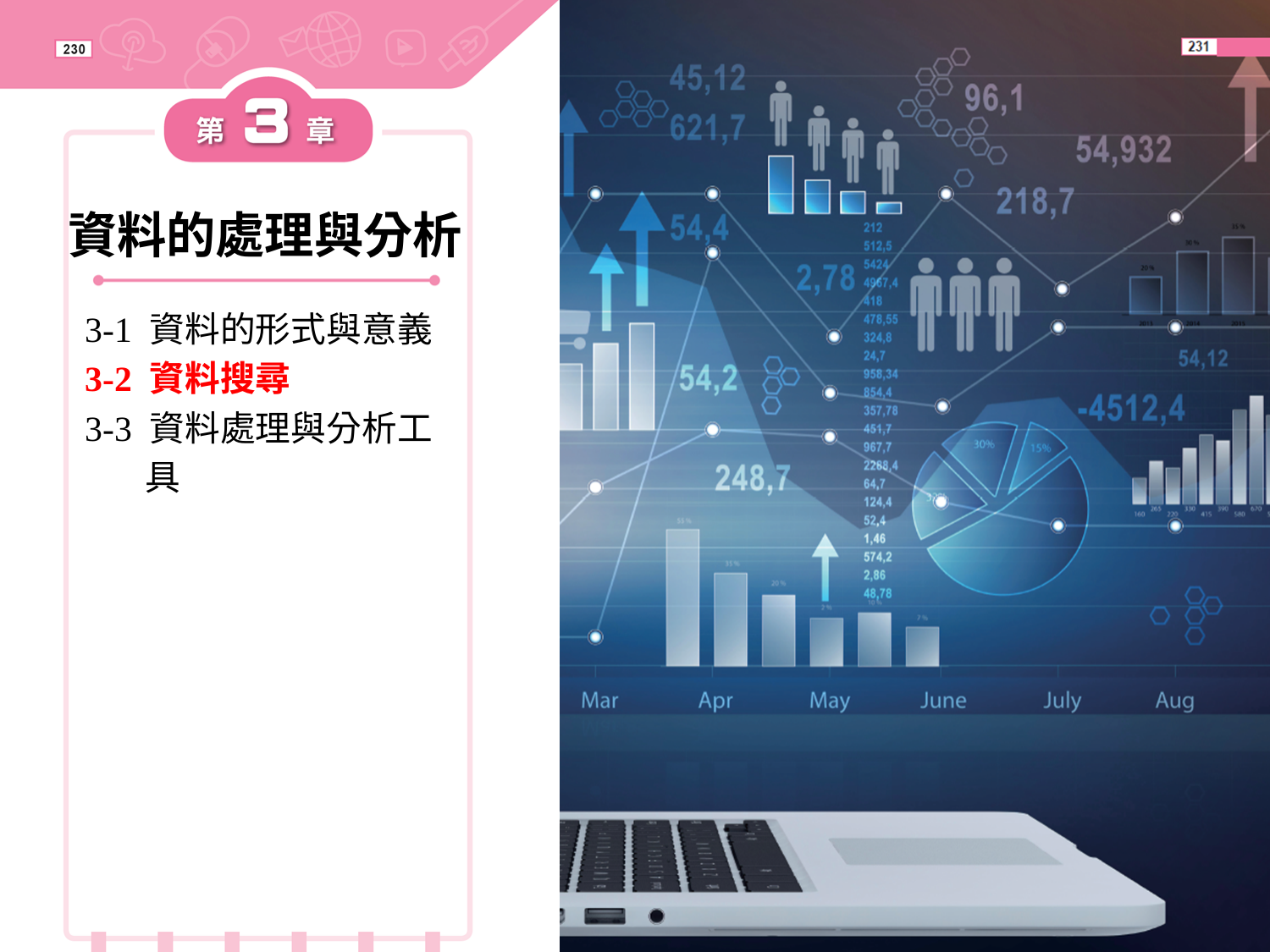

資料的處理與分析
3-1 資料的形式與意義
3-2 資料搜尋
3-3 資料處理與分析工具